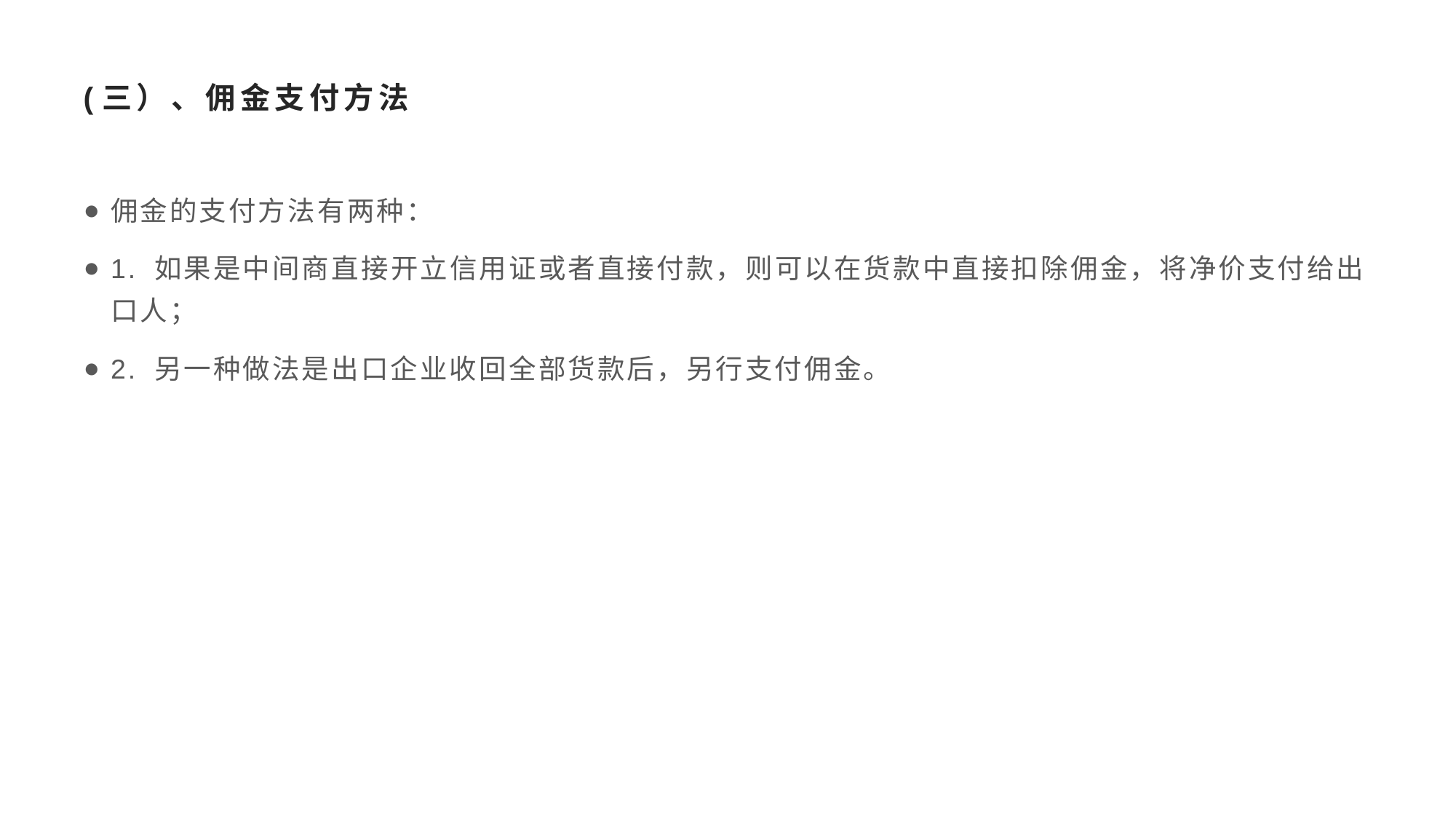

# (三）、佣金支付方法
佣金的支付方法有两种：
1. 如果是中间商直接开立信用证或者直接付款，则可以在货款中直接扣除佣金，将净价支付给出口人；
2. 另一种做法是出口企业收回全部货款后，另行支付佣金。
15